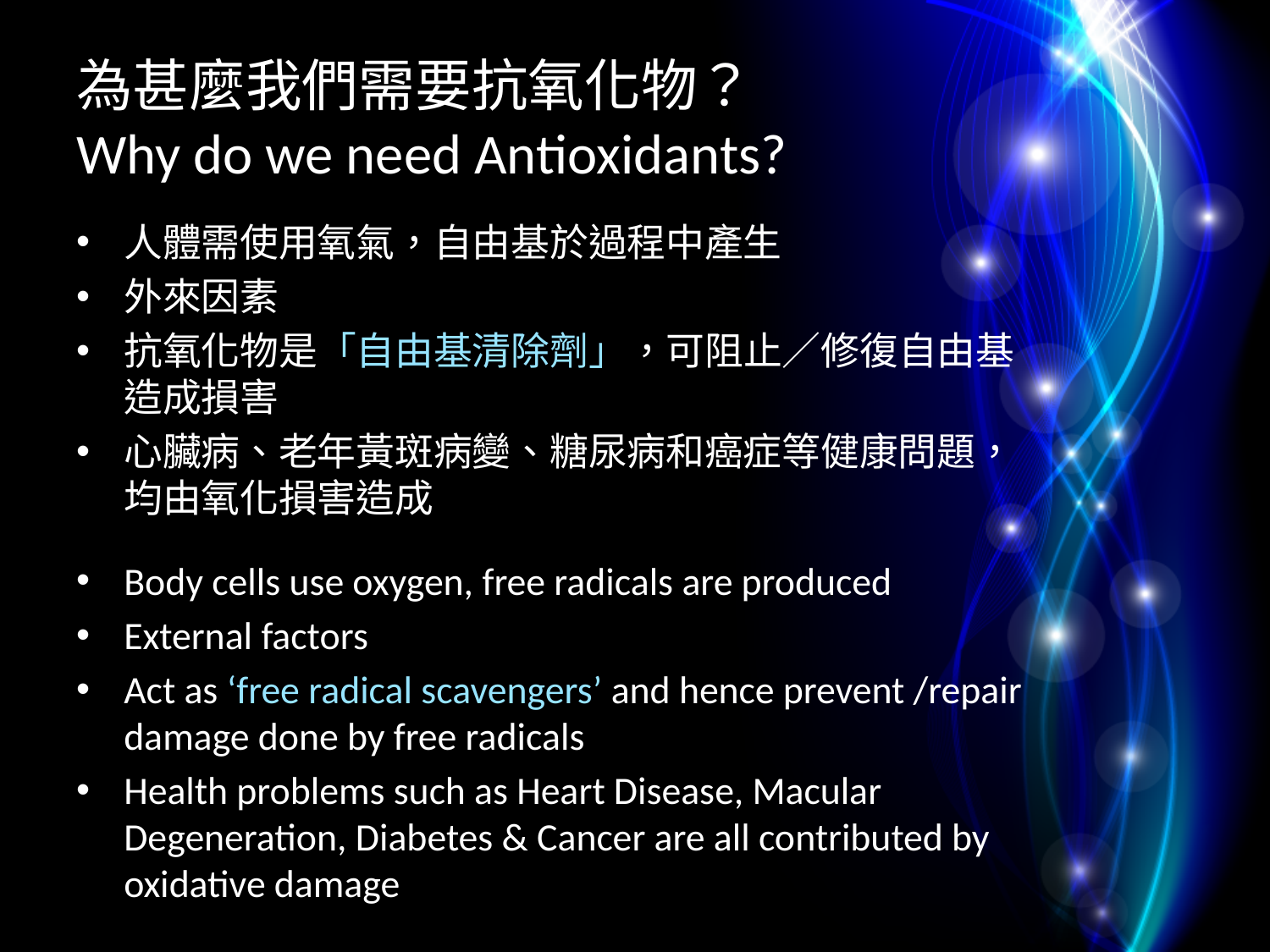

# 為甚麼我們需要抗氧化物？ Why do we need Antioxidants?
人體需使用氧氣，自由基於過程中產生
外來因素
抗氧化物是「自由基清除劑」，可阻止／修復自由基造成損害
心臟病、老年黃斑病變、糖尿病和癌症等健康問題，均由氧化損害造成
Body cells use oxygen, free radicals are produced
External factors
Act as ‘free radical scavengers’ and hence prevent /repair damage done by free radicals
Health problems such as Heart Disease, Macular Degeneration, Diabetes & Cancer are all contributed by oxidative damage